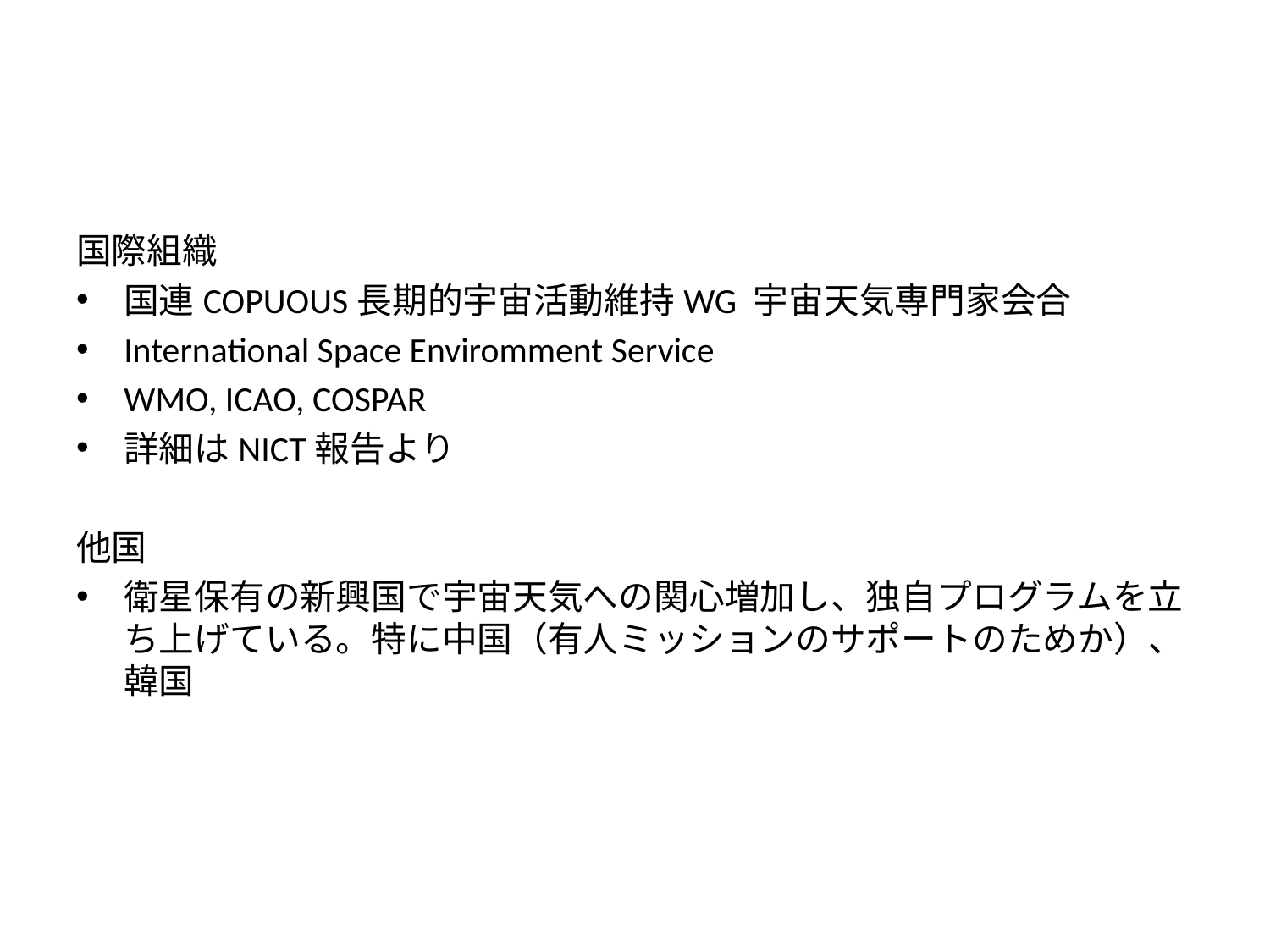

国際組織
国連COPUOUS長期的宇宙活動維持WG 宇宙天気専門家会合
International Space Enviromment Service
WMO, ICAO, COSPAR
詳細はNICT報告より

他国
衛星保有の新興国で宇宙天気への関心増加し、独自プログラムを立ち上げている。特に中国（有人ミッションのサポートのためか）、韓国